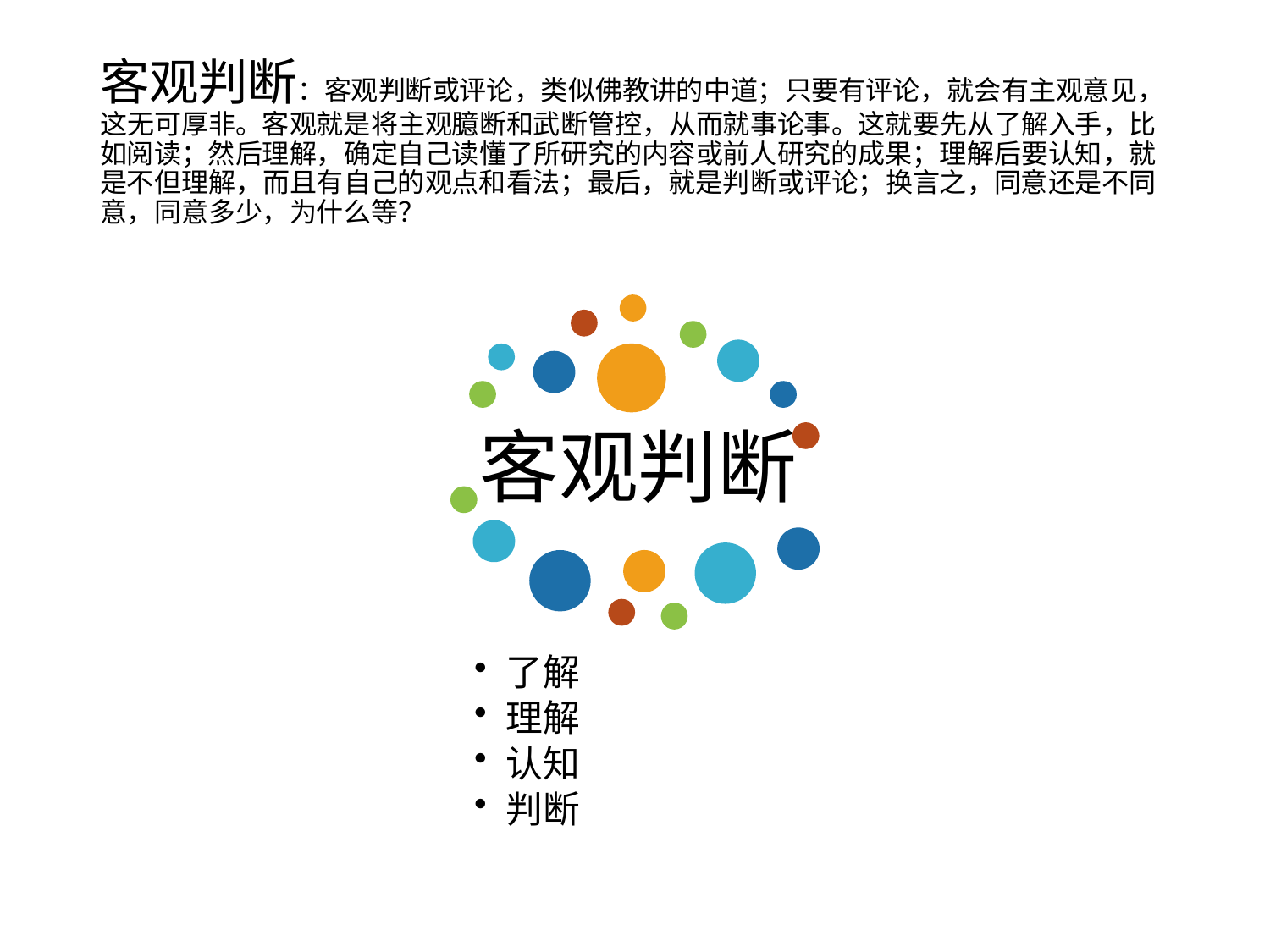

# 客观判断：客观判断或评论，类似佛教讲的中道；只要有评论，就会有主观意见，这无可厚非。客观就是将主观臆断和武断管控，从而就事论事。这就要先从了解入手，比如阅读；然后理解，确定自己读懂了所研究的内容或前人研究的成果；理解后要认知，就是不但理解，而且有自己的观点和看法；最后，就是判断或评论；换言之，同意还是不同意，同意多少，为什么等？
客观判断
了解
理解
认知
判断